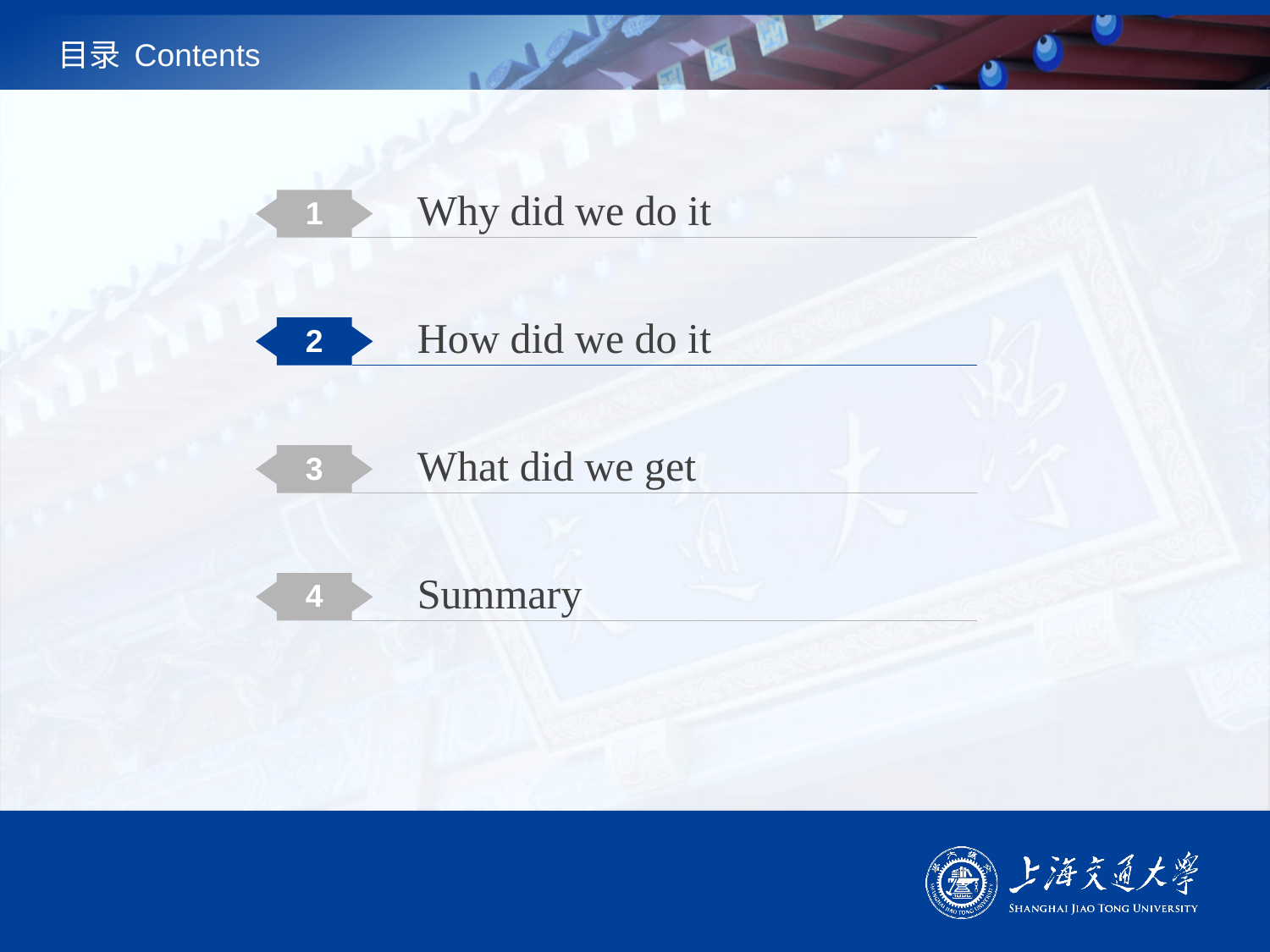

# 目录 Contents
Why did we do it
1

How did we do it
2

What did we get
3

Summary
4